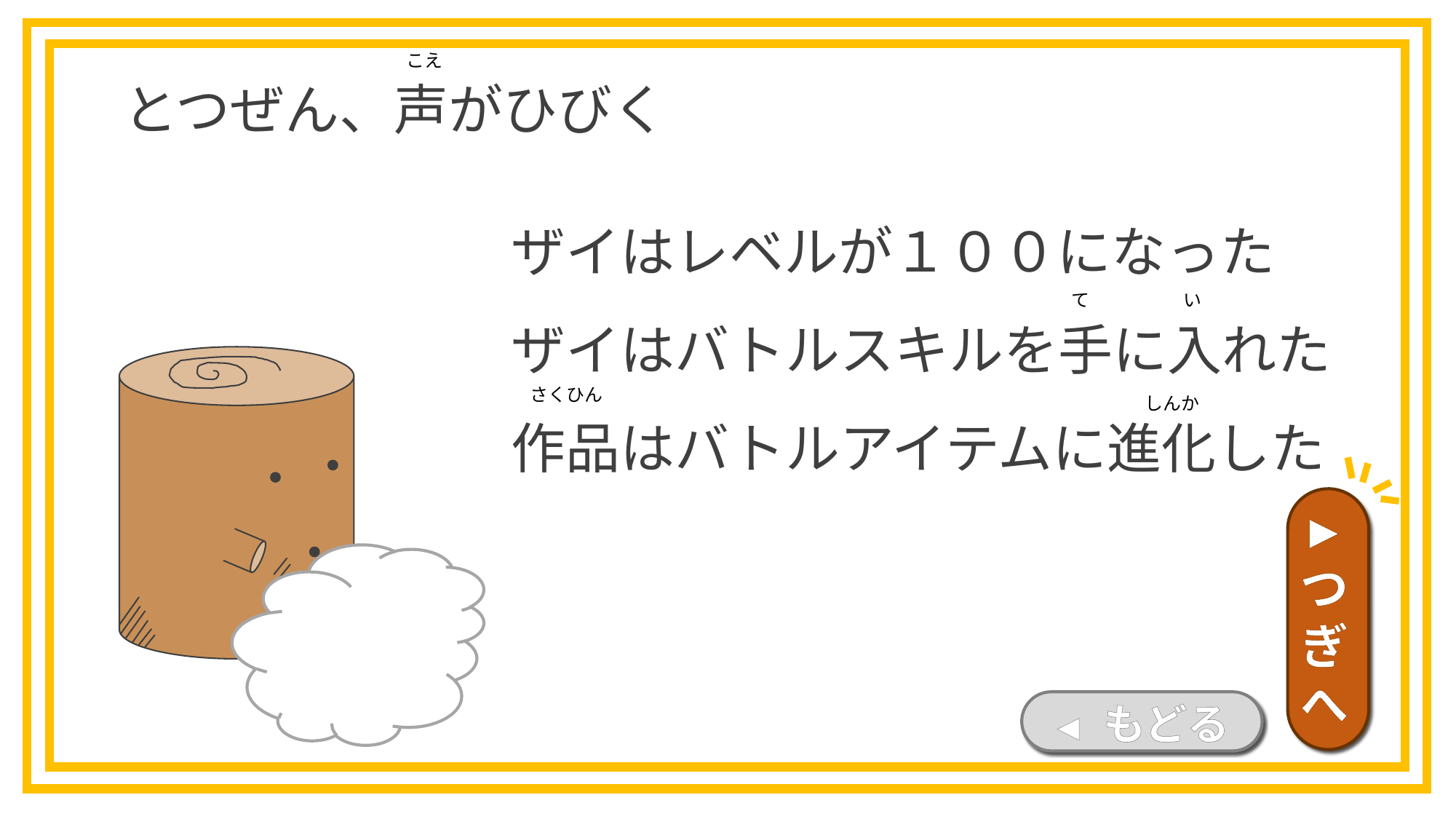

とつぜん、声がひびく

こえ
ザイはレベルが１００になった
ザイはバトルスキルを手に入れた
作品はバトルアイテムに進化した
て
い

さくひん
しんか
►つぎへ

◄ もどる